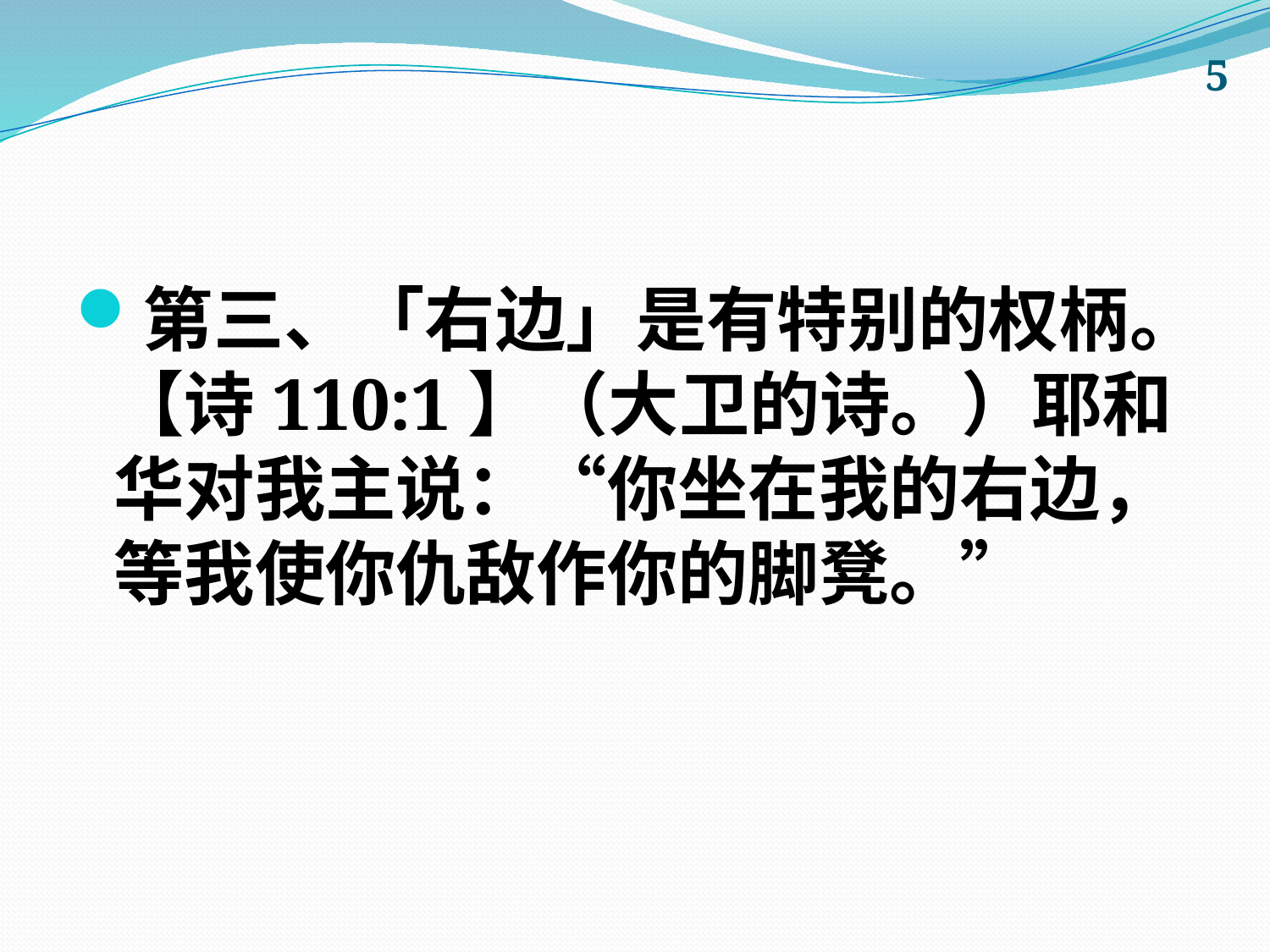

5
#
第三、「右边」是有特别的权柄。【诗110:1】（大卫的诗。）耶和华对我主说：“你坐在我的右边，等我使你仇敌作你的脚凳。”